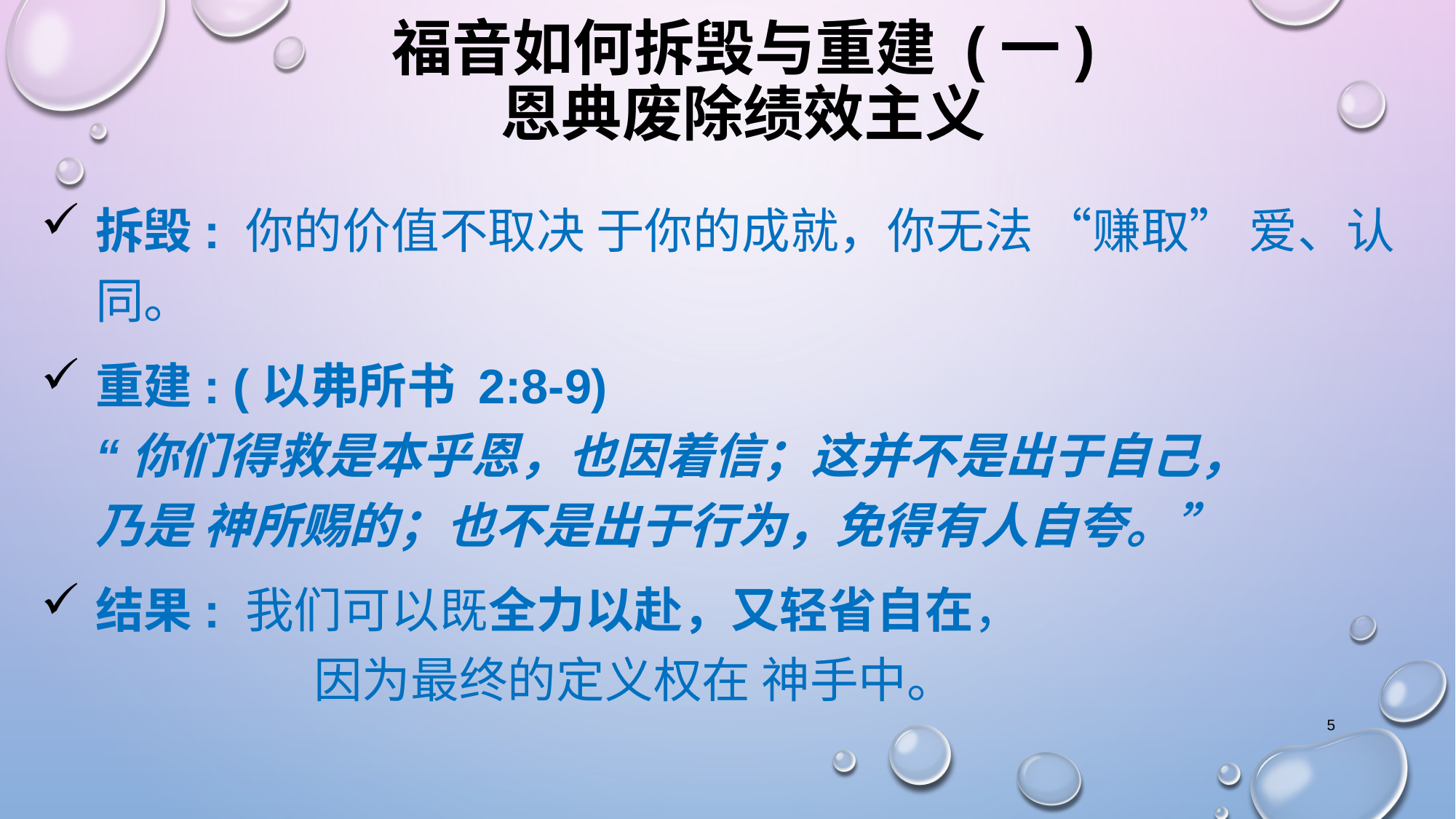

# 福音如何拆毁与重建 (一) 恩典废除绩效主义
拆毁: 你的价值不取决 于你的成就，你无法 “赚取” 爱、认同。
重建: (以弗所书 2:8-9)
“你们得救是本乎恩，也因着信；这并不是出于自己，
乃是 神所赐的；也不是出于行为，免得有人自夸。”
结果: 我们可以既全力以赴，又轻省自在，
		因为最终的定义权在 神手中。
5